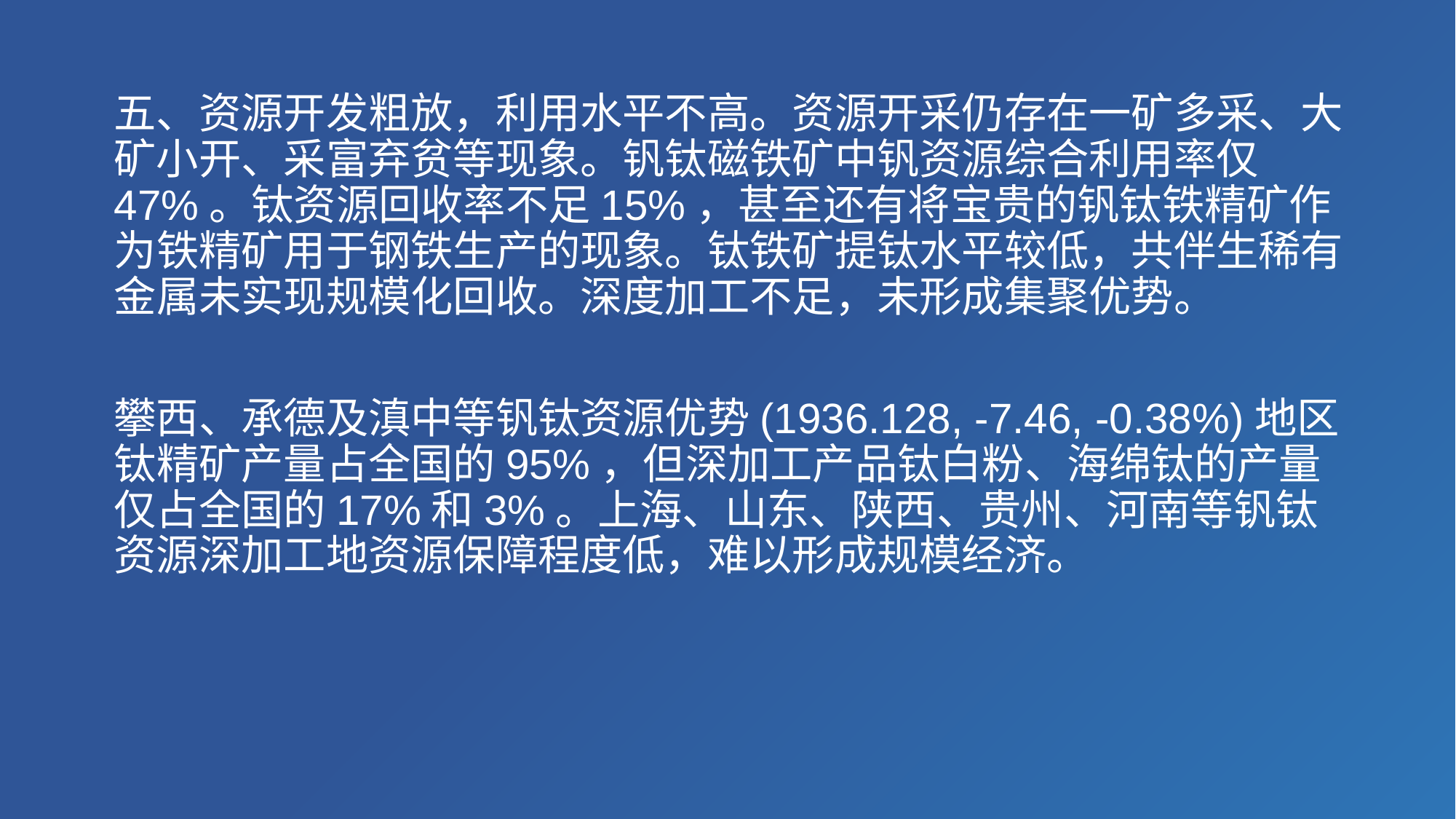

五、资源开发粗放，利用水平不高。资源开采仍存在一矿多采、大矿小开、采富弃贫等现象。钒钛磁铁矿中钒资源综合利用率仅47%。钛资源回收率不足15%，甚至还有将宝贵的钒钛铁精矿作为铁精矿用于钢铁生产的现象。钛铁矿提钛水平较低，共伴生稀有金属未实现规模化回收。深度加工不足，未形成集聚优势。

攀西、承德及滇中等钒钛资源优势(1936.128, -7.46, -0.38%)地区钛精矿产量占全国的95%，但深加工产品钛白粉、海绵钛的产量仅占全国的17%和3%。上海、山东、陕西、贵州、河南等钒钛资源深加工地资源保障程度低，难以形成规模经济。